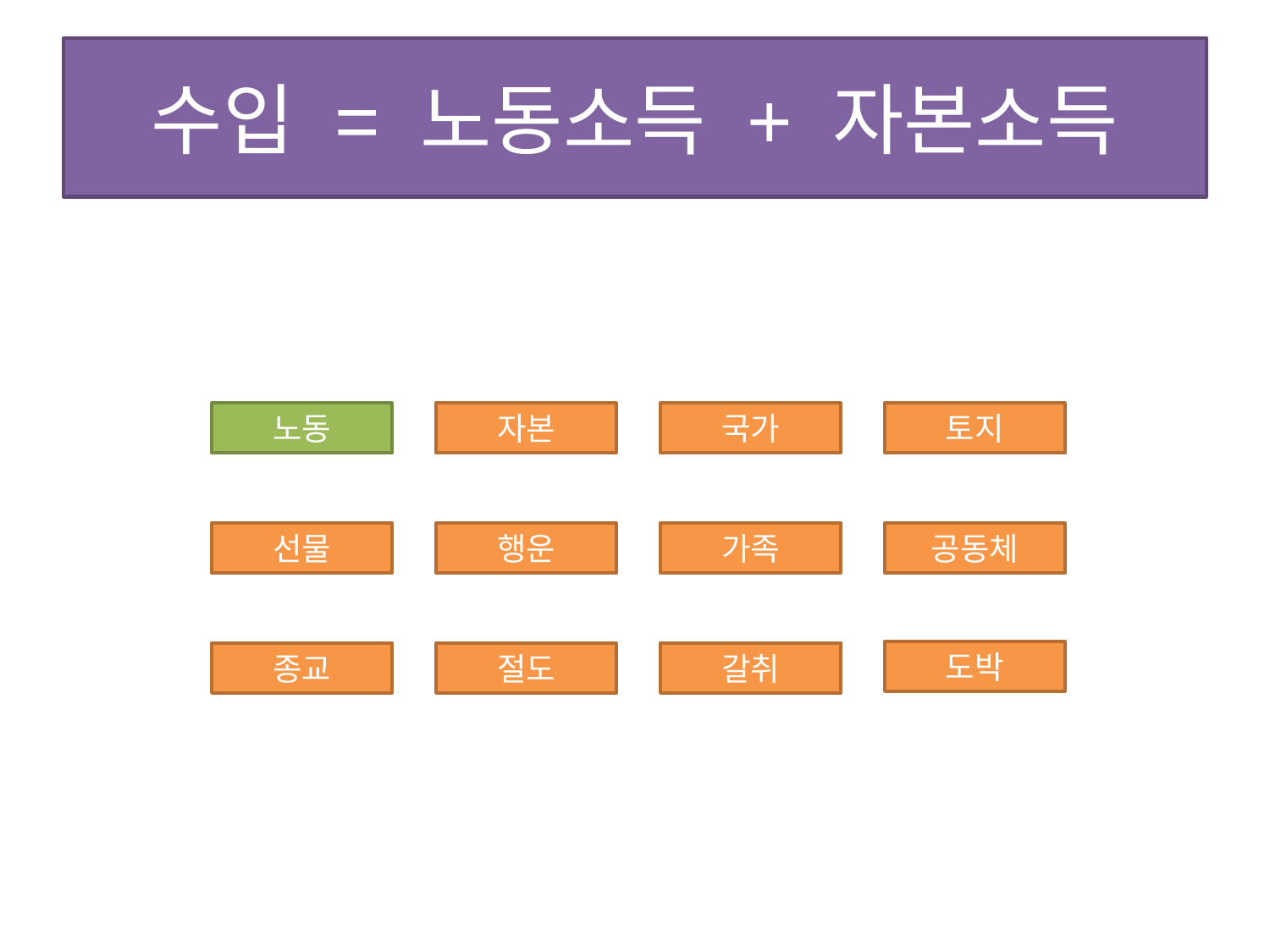

# 수입 = 노동소득 + 자본소득
노동
자본
국가
토지
선물
행운
가족
공동체
도박
종교
절도
갈취